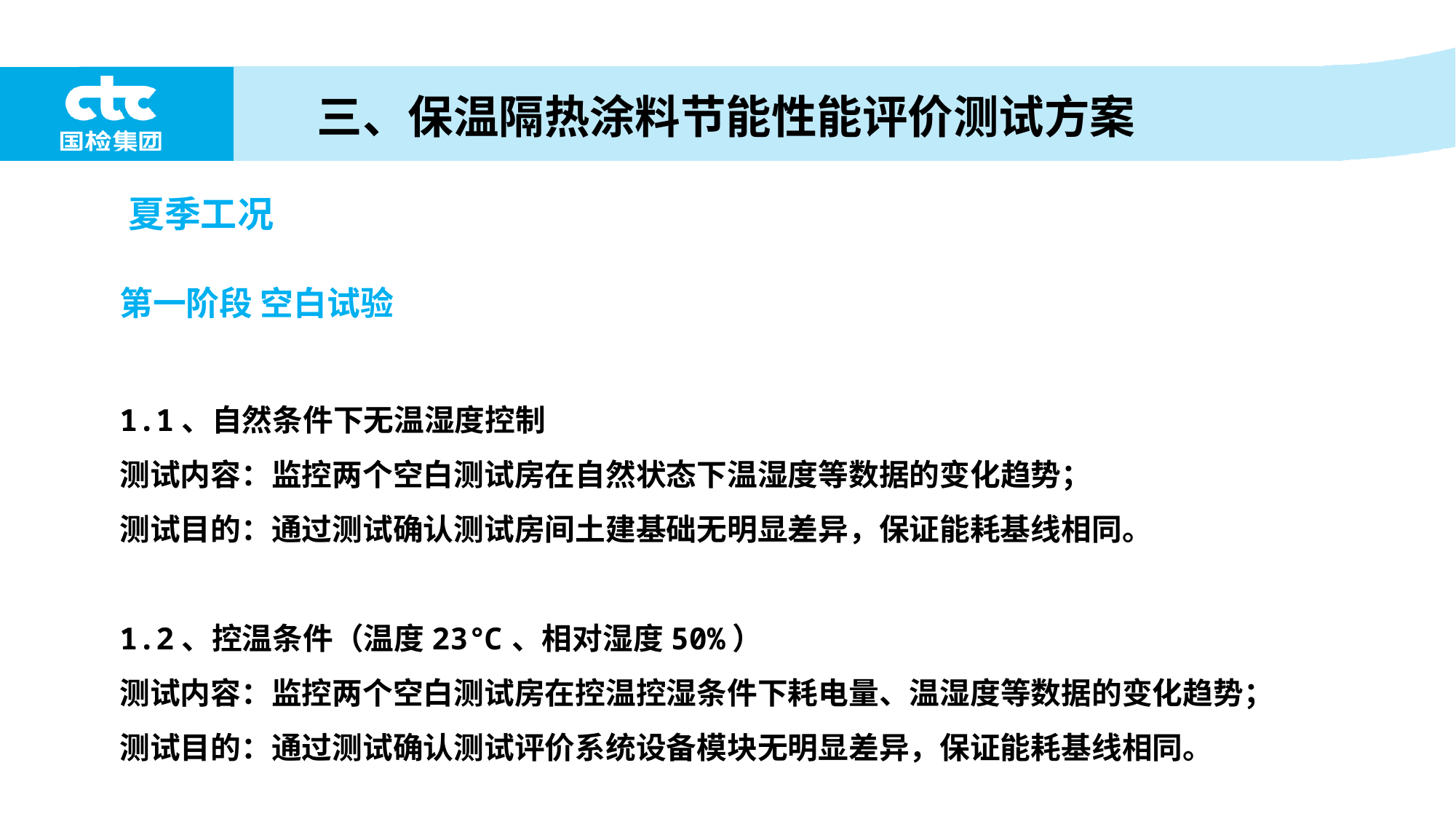

三、保温隔热涂料节能性能评价测试方案
夏季工况
第一阶段 空白试验

1.1、自然条件下无温湿度控制
测试内容：监控两个空白测试房在自然状态下温湿度等数据的变化趋势；
测试目的：通过测试确认测试房间土建基础无明显差异，保证能耗基线相同。

1.2、控温条件（温度23℃、相对湿度50%）
测试内容：监控两个空白测试房在控温控湿条件下耗电量、温湿度等数据的变化趋势；
测试目的：通过测试确认测试评价系统设备模块无明显差异，保证能耗基线相同。